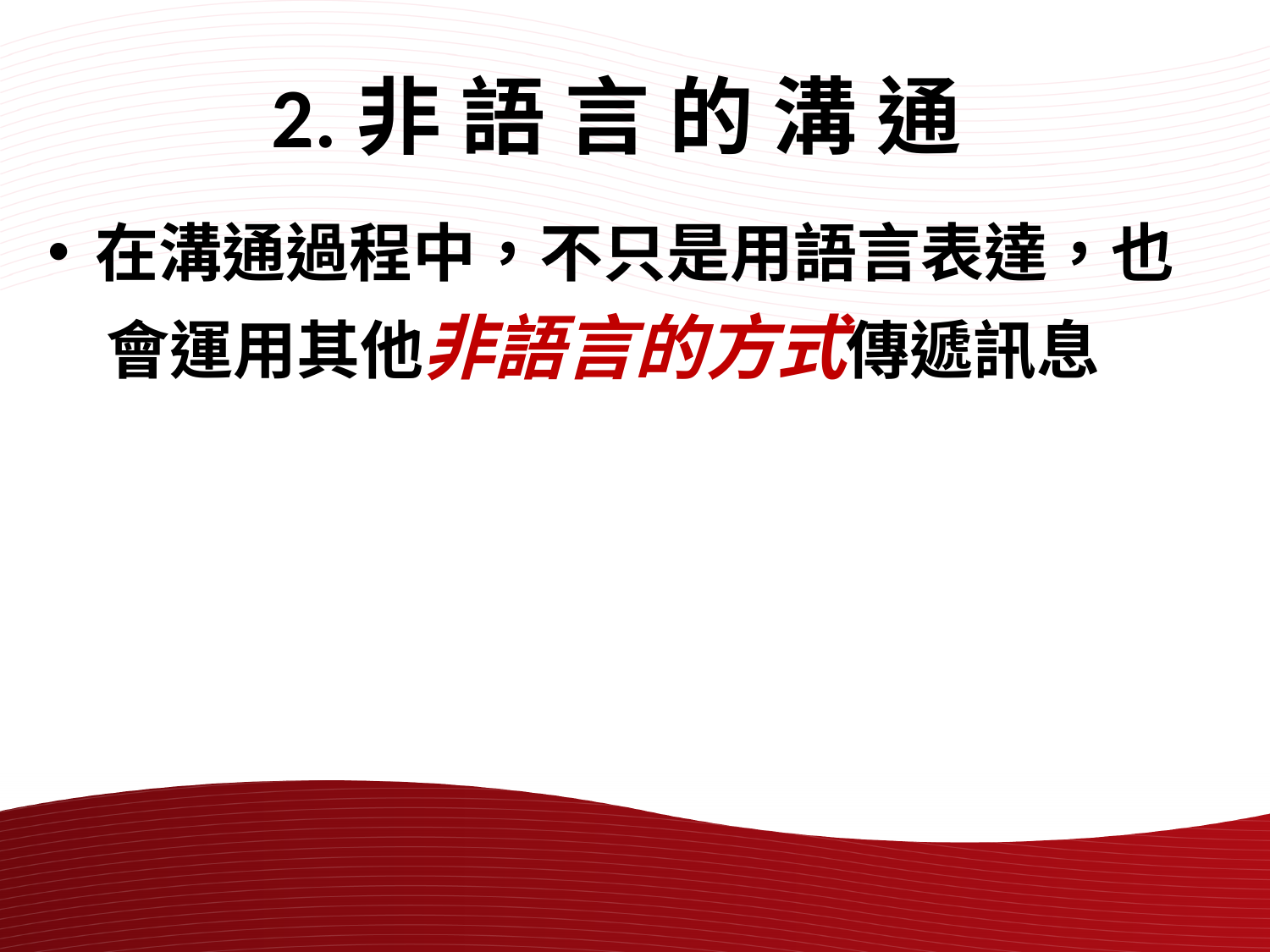

#
2.非 語 言 的 溝 通
在溝通過程中，不只是用語言表達，也
   會運用其他非語言的方式傳遞訊息